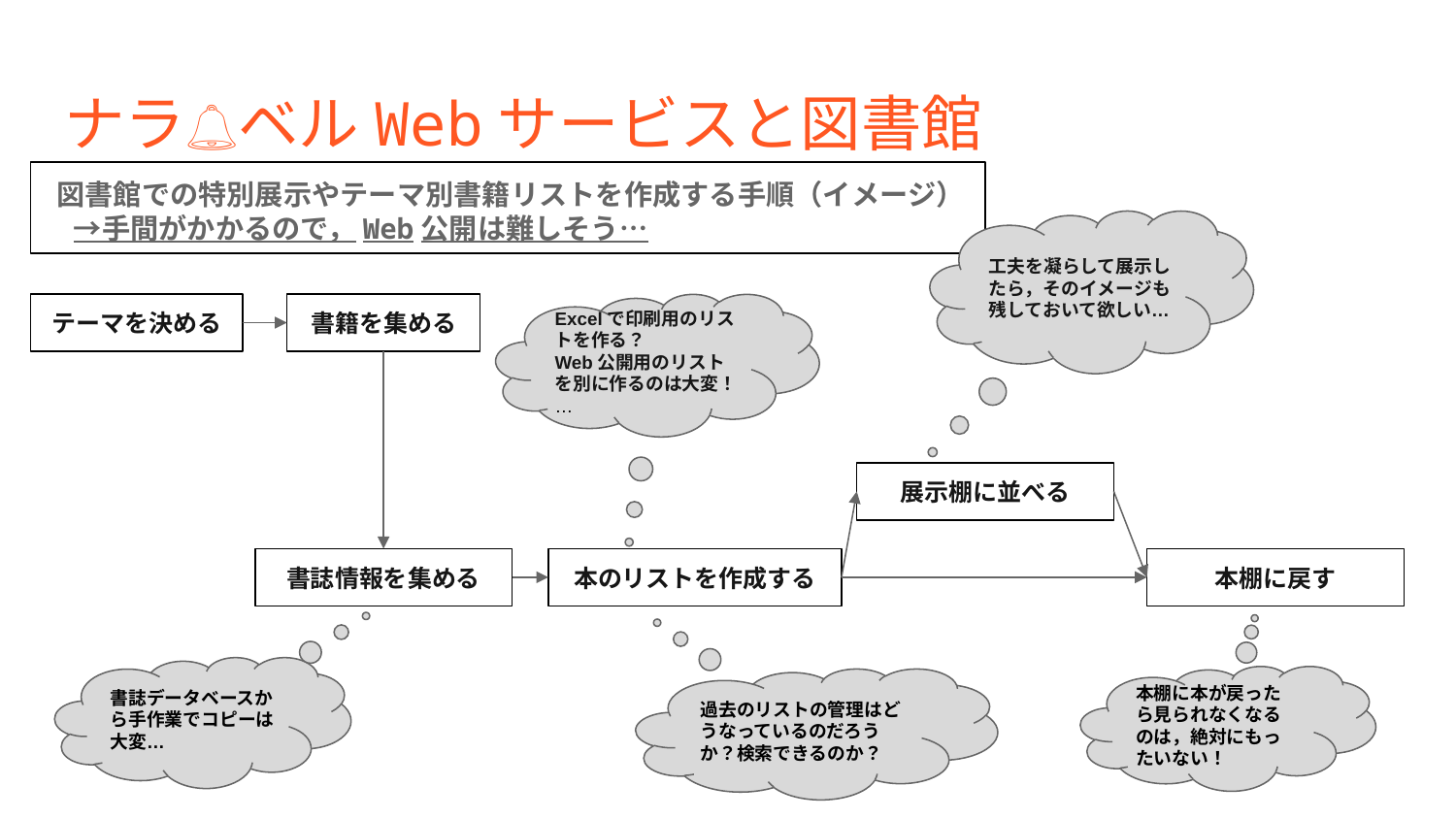

# ナラ🔔ベルWebサービスと図書館
 図書館での特別展示やテーマ別書籍リストを作成する手順（イメージ）
　→手間がかかるので，Web公開は難しそう…

工夫を凝らして展示したら，そのイメージも残しておいて欲しい…
書籍を集める
Excelで印刷用のリストを作る？
Web公開用のリストを別に作るのは大変！…
テーマを決める
展示棚に並べる
本棚に戻す
書誌情報を集める
本のリストを作成する
書誌データベースから手作業でコピーは大変…
本棚に本が戻ったら見られなくなるのは，絶対にもったいない！
過去のリストの管理はどうなっているのだろうか？検索できるのか？